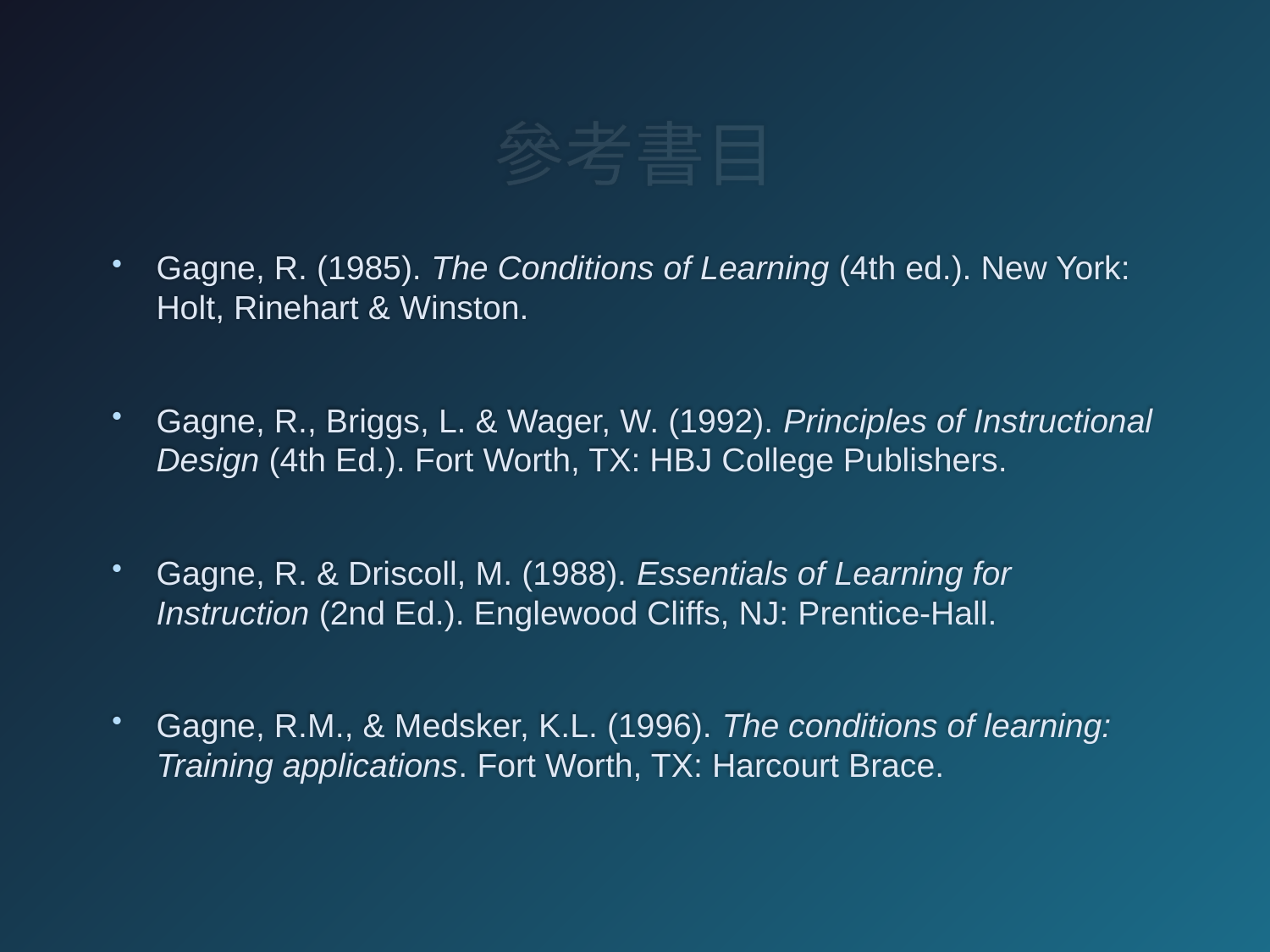

# 參考書目
Gagne, R. (1985). The Conditions of Learning (4th ed.). New York: Holt, Rinehart & Winston.

Gagne, R., Briggs, L. & Wager, W. (1992). Principles of Instructional Design (4th Ed.). Fort Worth, TX: HBJ College Publishers.

Gagne, R. & Driscoll, M. (1988). Essentials of Learning for Instruction (2nd Ed.). Englewood Cliffs, NJ: Prentice-Hall.

Gagne, R.M., & Medsker, K.L. (1996). The conditions of learning: Training applications. Fort Worth, TX: Harcourt Brace.